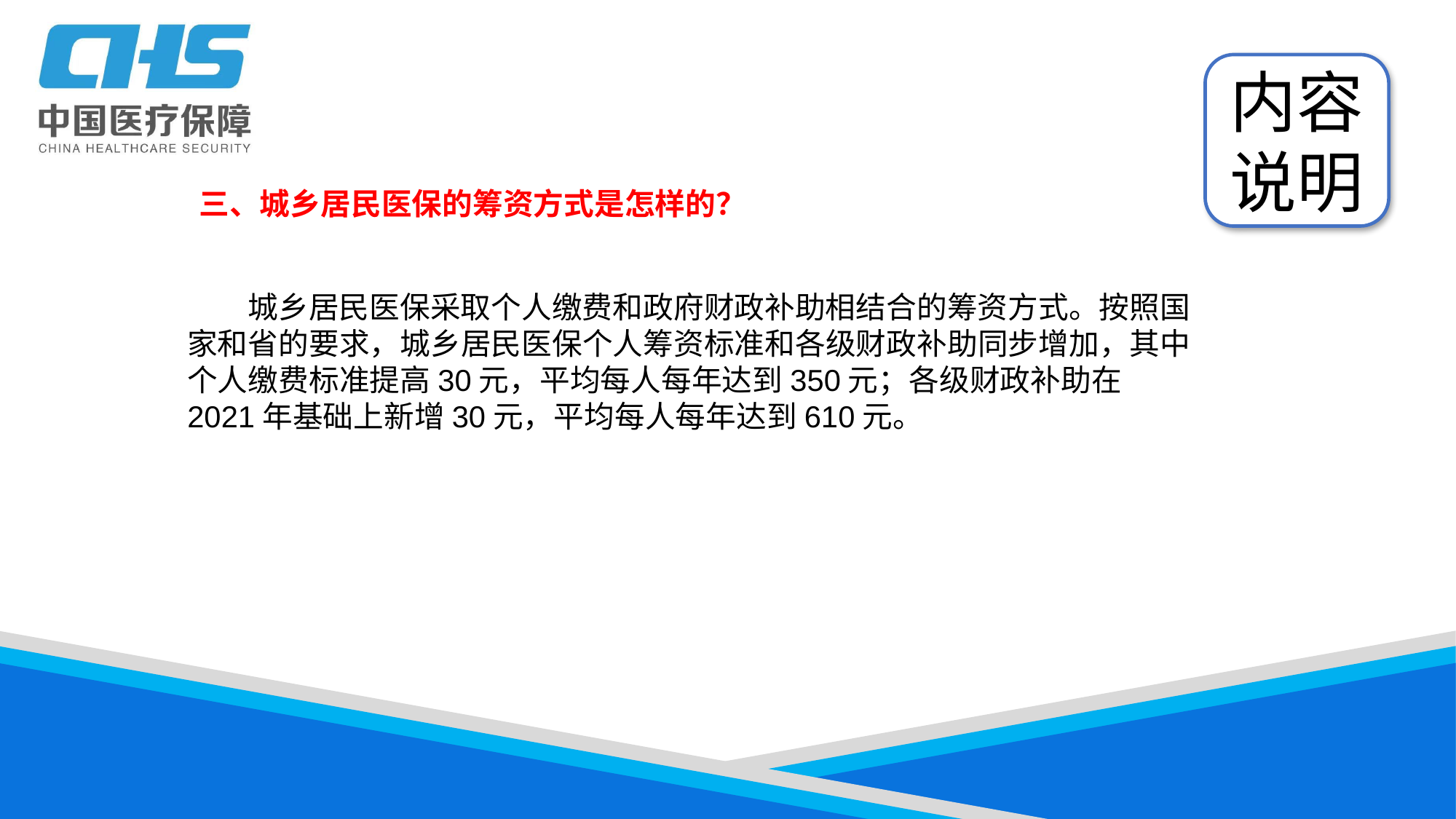

内容说明
三、城乡居民医保的筹资方式是怎样的？
城乡居民医保采取个人缴费和政府财政补助相结合的筹资方式。按照国家和省的要求，城乡居民医保个人筹资标准和各级财政补助同步增加，其中个人缴费标准提高30元，平均每人每年达到350元；各级财政补助在2021年基础上新增30元，平均每人每年达到610元。